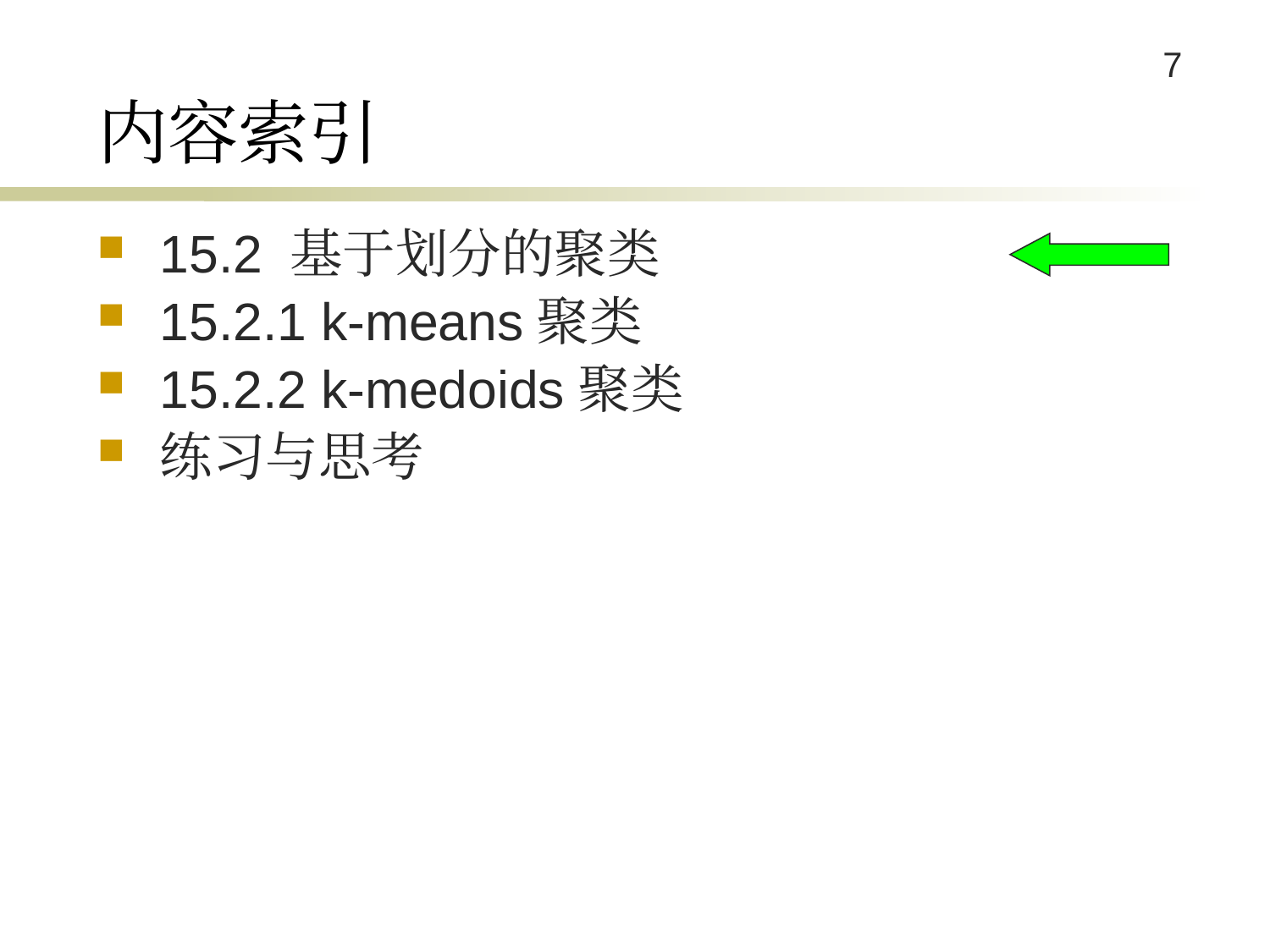

# 内容索引
15.2 基于划分的聚类
15.2.1 k-means聚类
15.2.2 k-medoids聚类
练习与思考